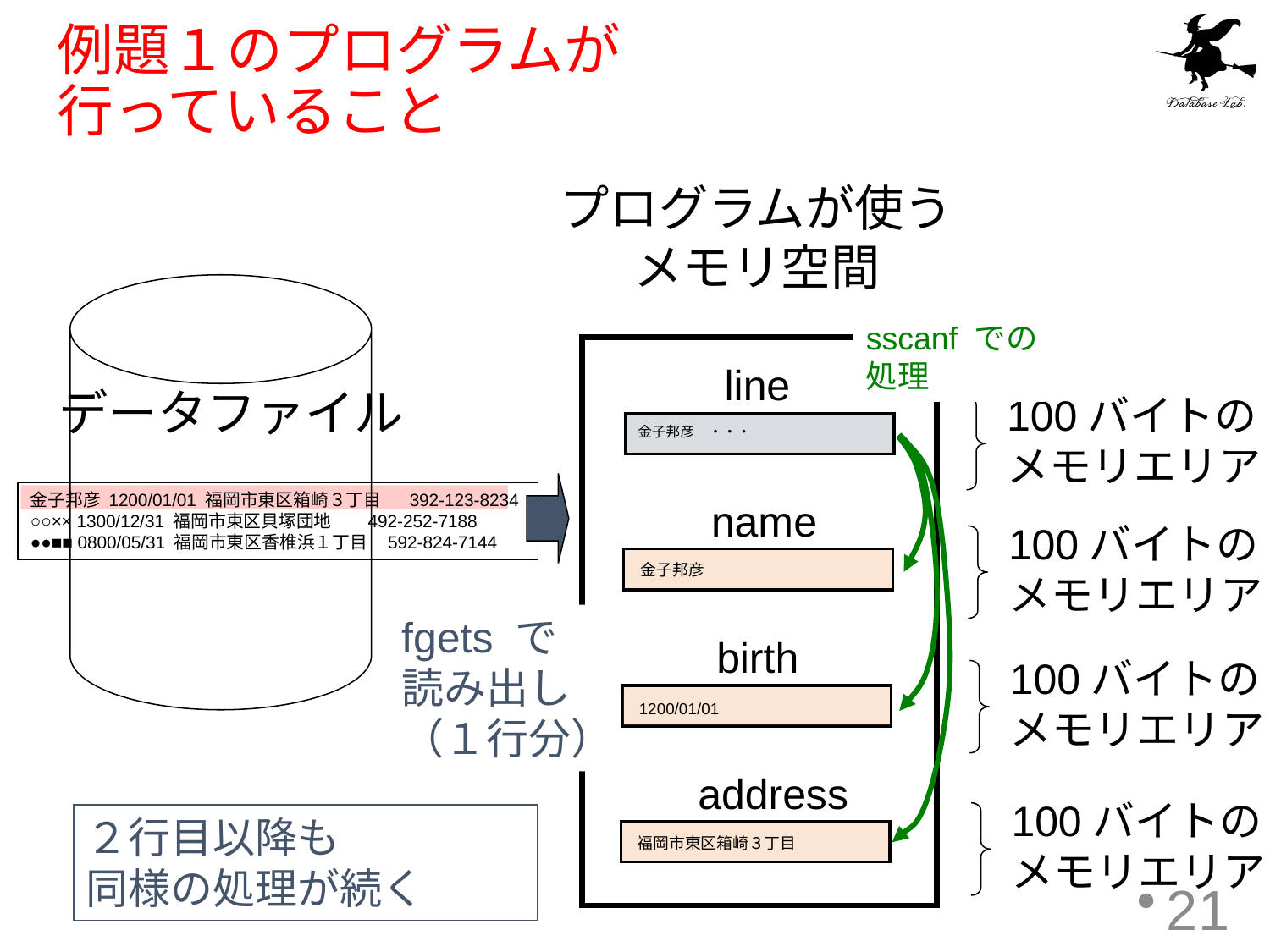

# 例題１のプログラムが 行っていること
プログラムが使う
メモリ空間

sscanf での
処理

line
データファイル
100バイトの
メモリエリア

金子邦彦　・・・

金子邦彦 1200/01/01 福岡市東区箱崎３丁目      392-123-8234
○○×× 1300/12/31 福岡市東区貝塚団地        492-252-7188
●●■■ 0800/05/31 福岡市東区香椎浜１丁目    592-824-7144

name
100バイトの
メモリエリア

金子邦彦
fgets で
読み出し
（１行分）
birth
100バイトの
メモリエリア

1200/01/01
address
100バイトの
メモリエリア

２行目以降も
同様の処理が続く

福岡市東区箱崎３丁目
21